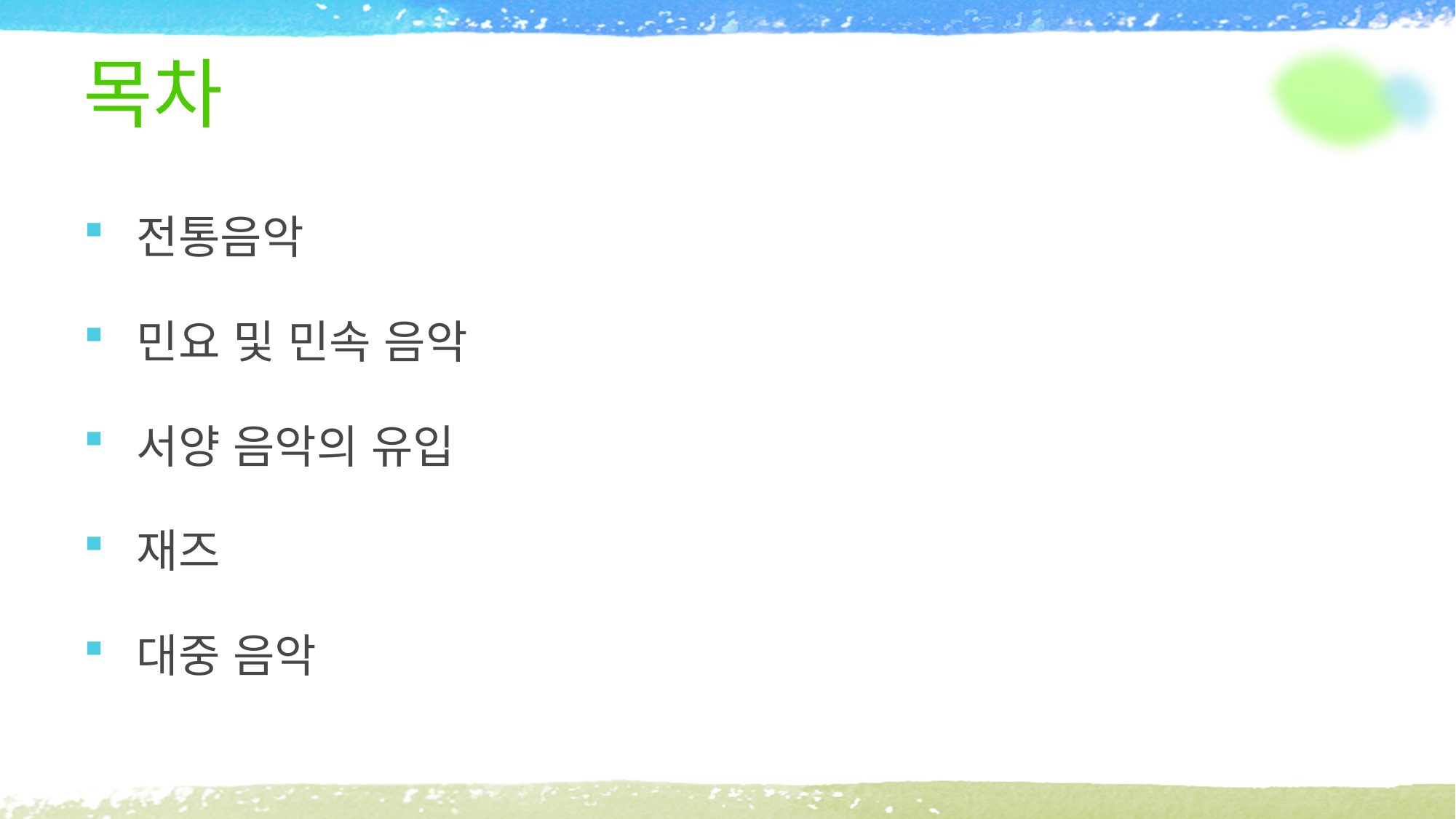

# 목차
전통음악
민요 및 민속 음악
서양 음악의 유입
재즈
대중 음악